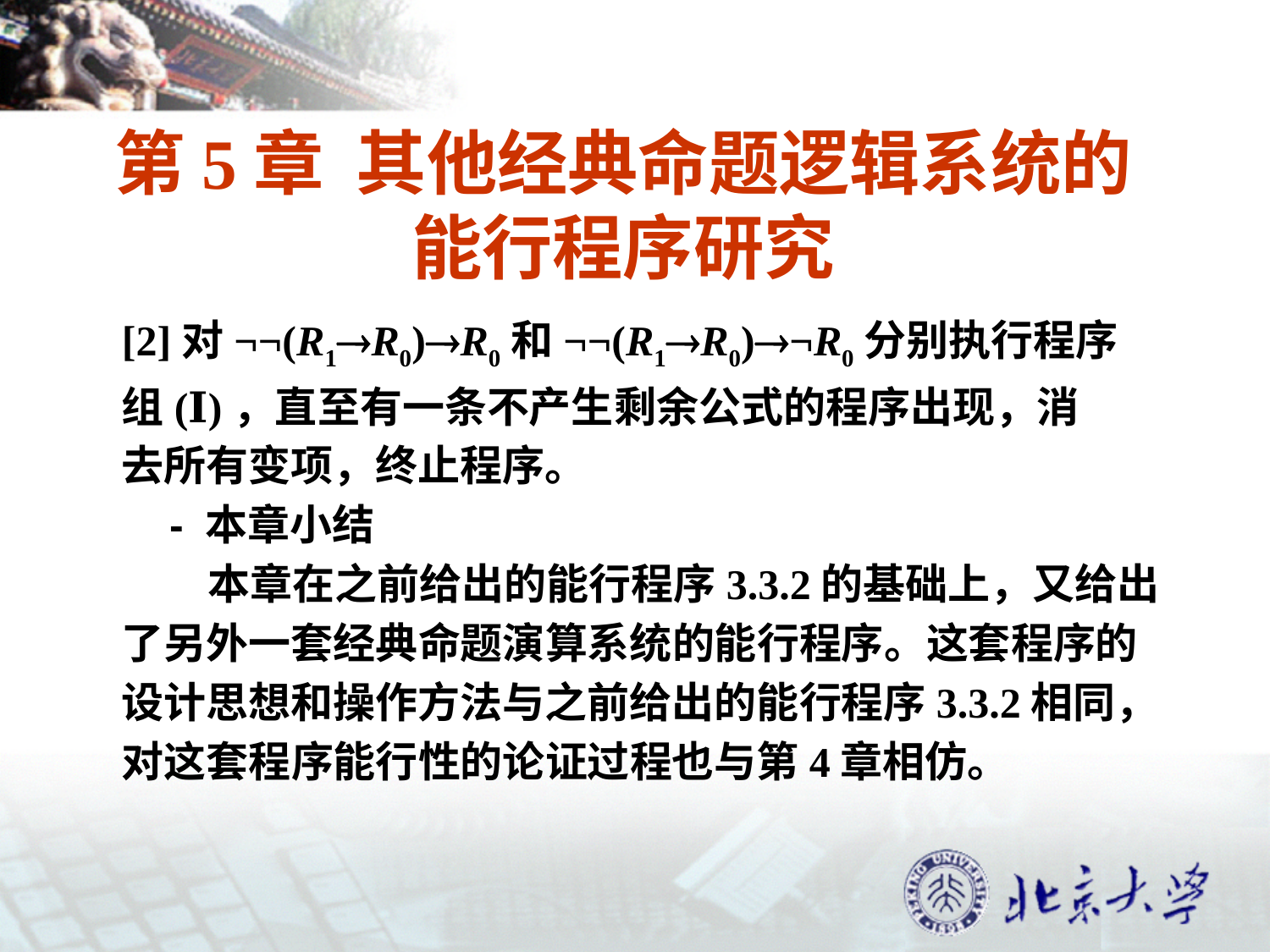

# 第5章  其他经典命题逻辑系统的能行程序研究
[2]对¬¬(R1→R0)→R0和¬¬(R1→R0)→¬R0分别执行程序
组(Ⅰ)，直至有一条不产生剩余公式的程序出现，消
去所有变项，终止程序。
    - 本章小结
        本章在之前给出的能行程序3.3.2的基础上，又给出
了另外一套经典命题演算系统的能行程序。这套程序的
设计思想和操作方法与之前给出的能行程序3.3.2相同，
对这套程序能行性的论证过程也与第4章相仿。